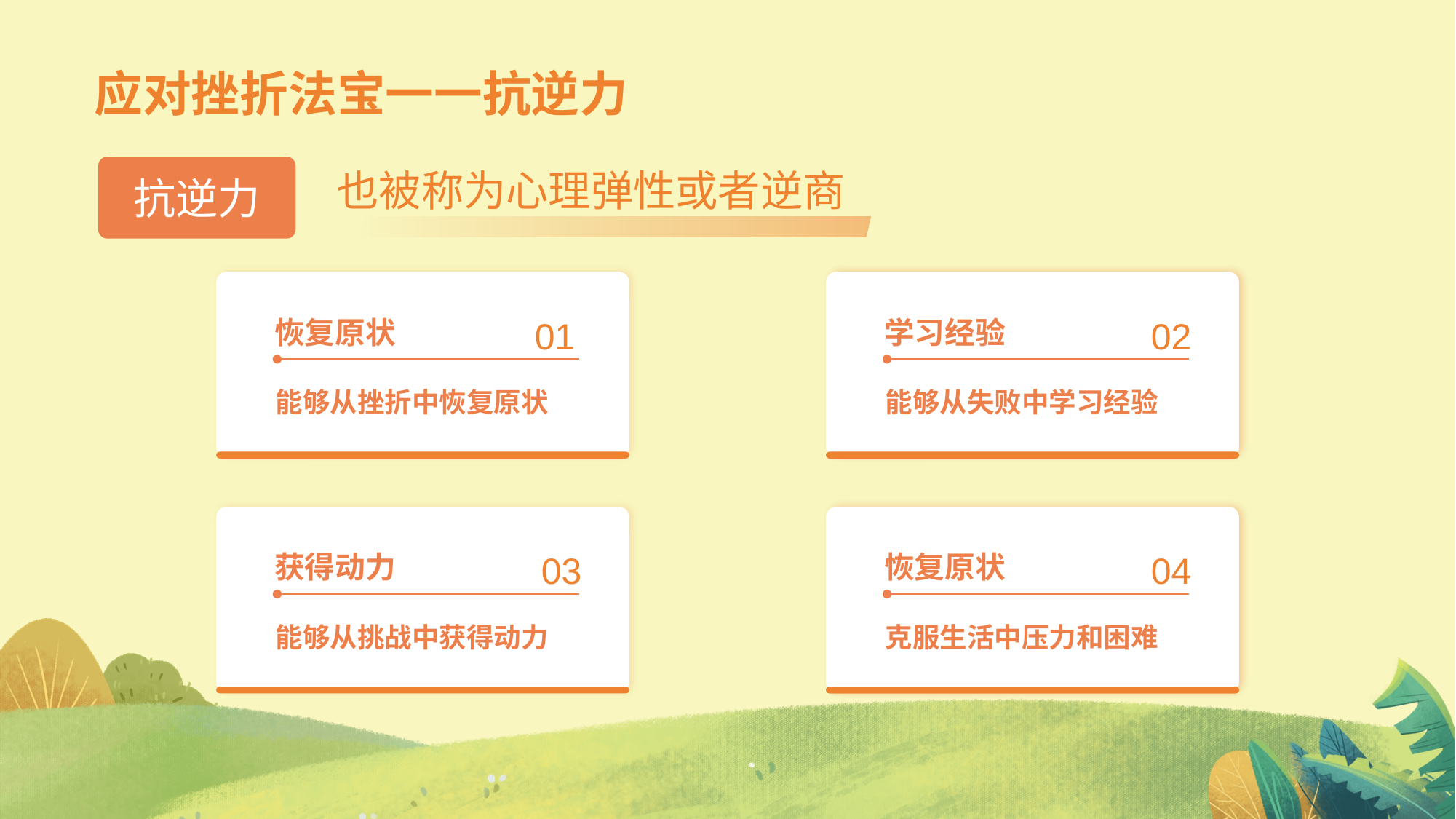

应对挫折法宝一一抗逆力

抗逆力
也被称为心理弹性或者逆商

恢复原状
01
能够从挫折中恢复原状

恢复原状
01
能够从挫折中恢复原状

学习经验
02
能够从失败中学习经验

获得动力
03
能够从挑战中获得动力

恢复原状
01
能够从挫折中恢复原状

恢复原状
04
克服生活中压力和困难